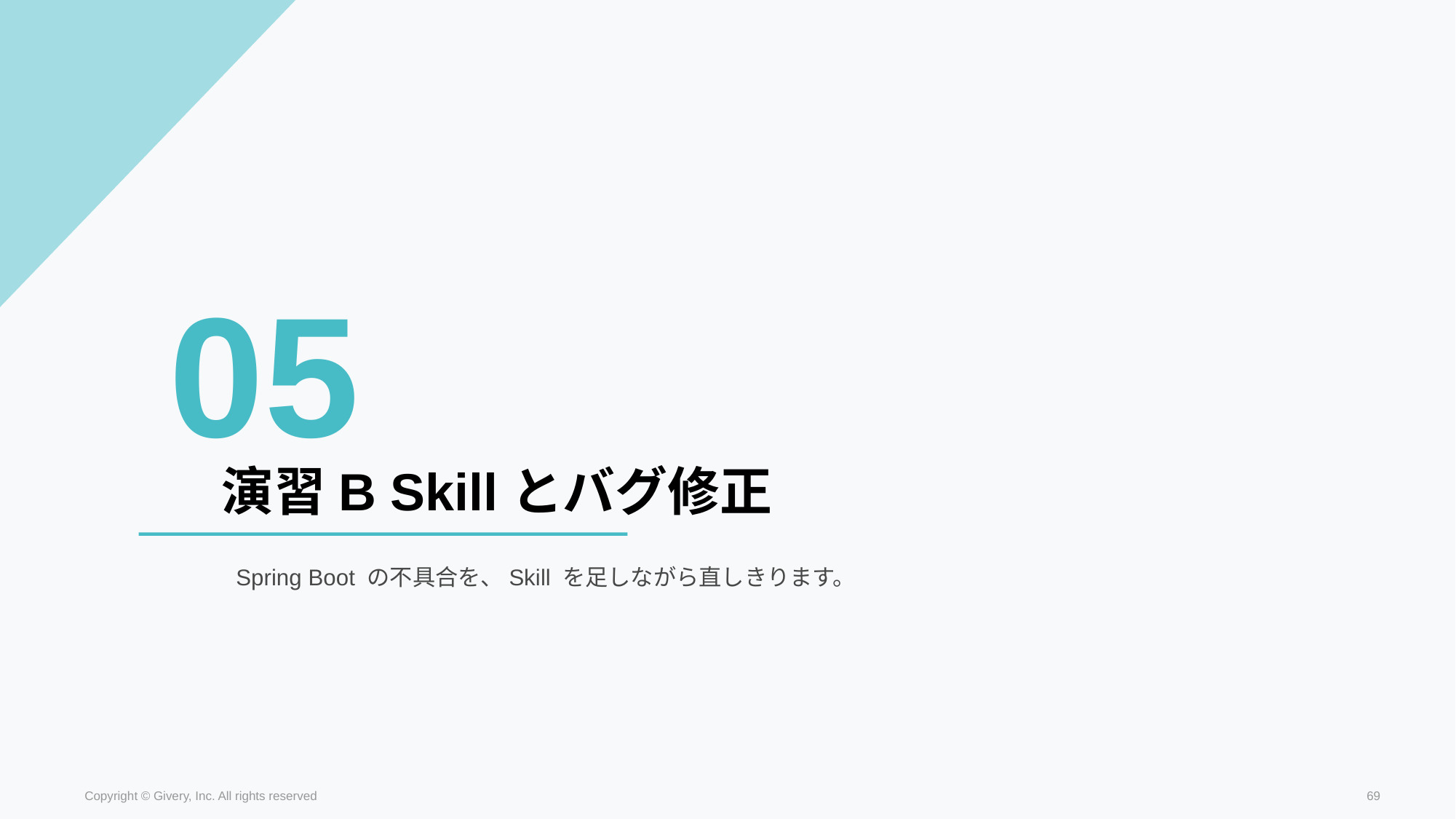

05
演習B Skillとバグ修正

Spring Boot の不具合を、Skill を足しながら直しきります。
Copyright © Givery, Inc. All rights reserved
69